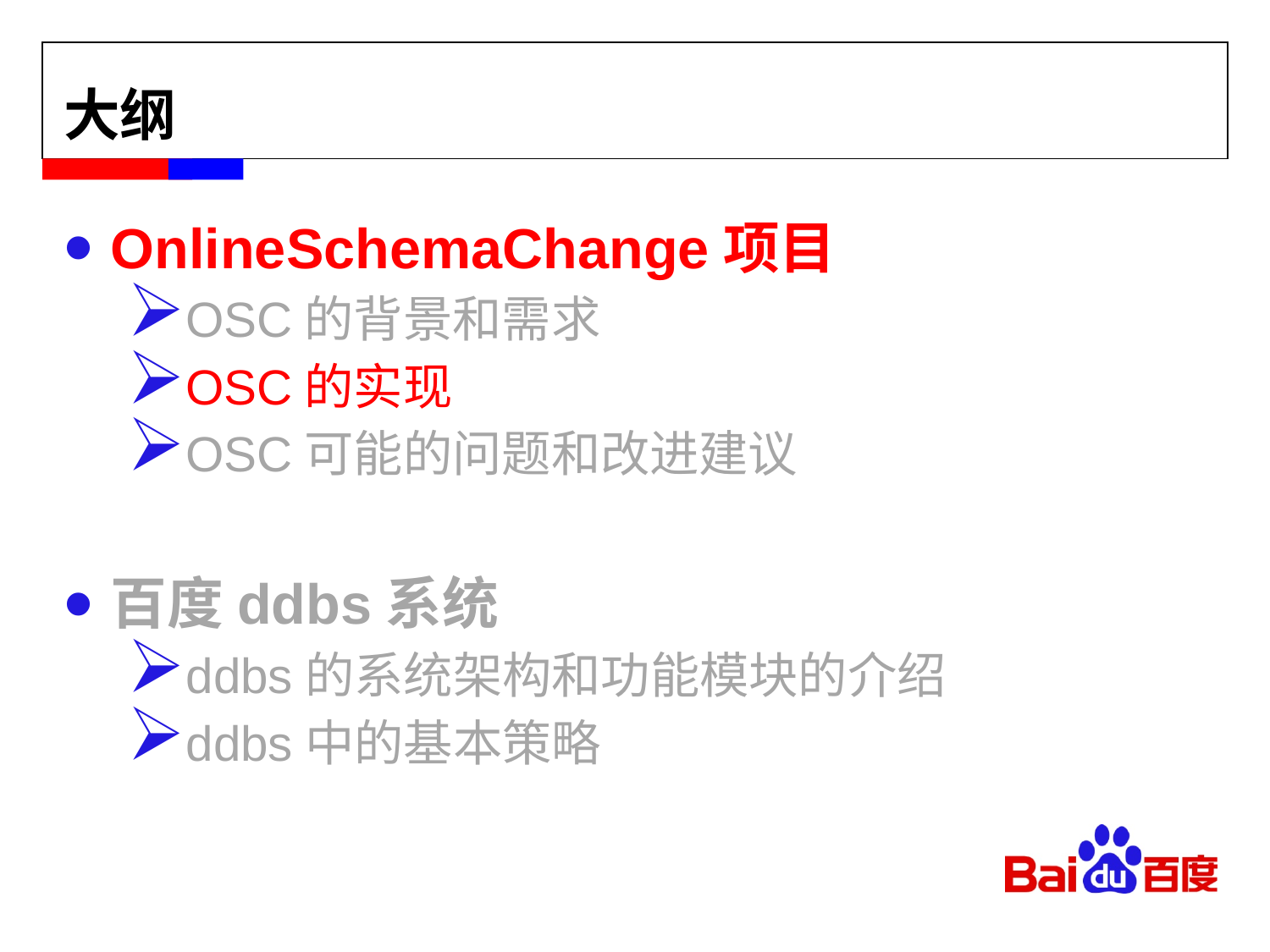

# 大纲
OnlineSchemaChange项目
OSC的背景和需求
OSC的实现
OSC可能的问题和改进建议

百度ddbs系统
ddbs的系统架构和功能模块的介绍
ddbs中的基本策略